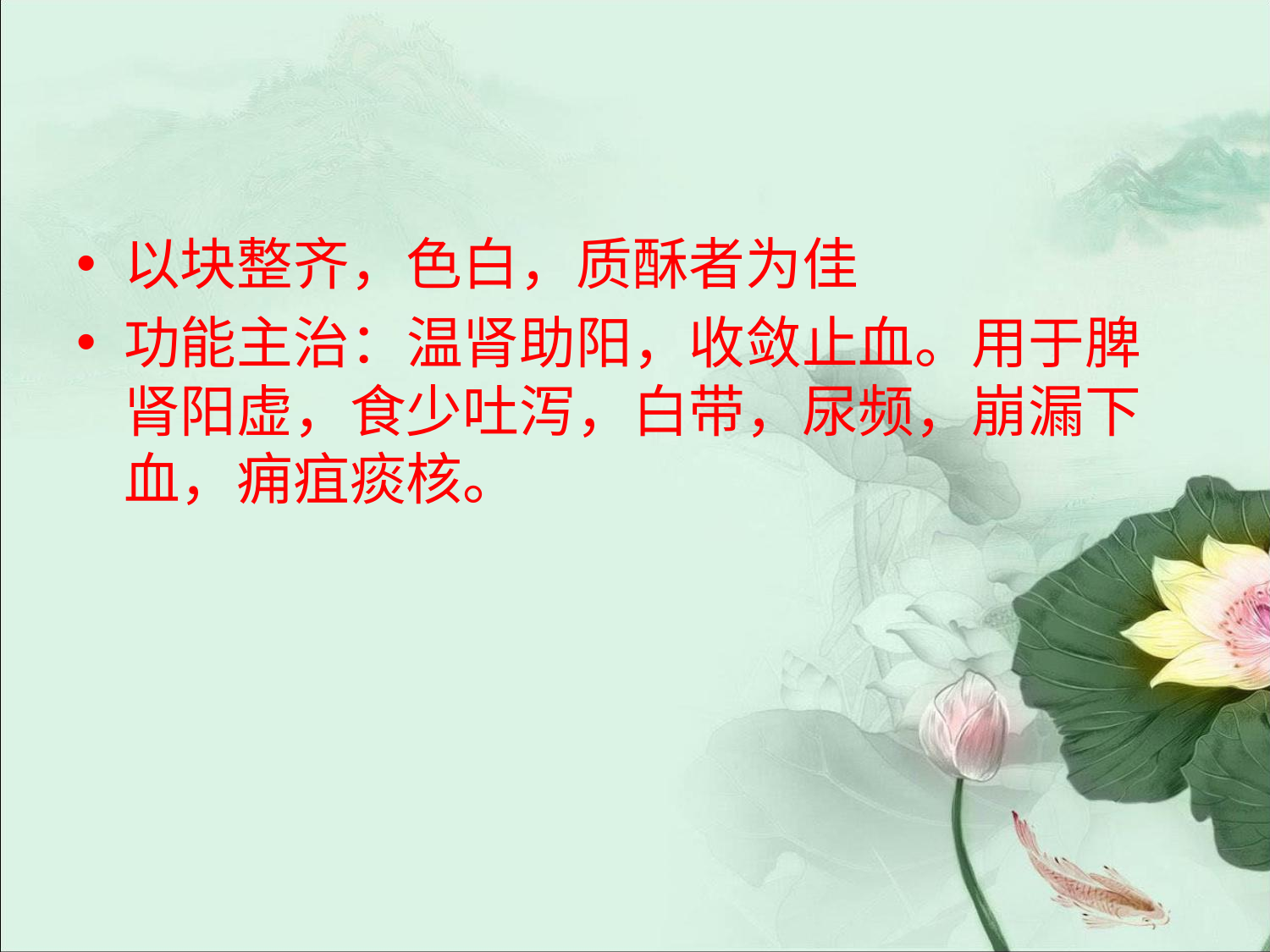

#
以块整齐，色白，质酥者为佳
功能主治：温肾助阳，收敛止血。用于脾肾阳虚，食少吐泻，白带，尿频，崩漏下血，痈疽痰核。